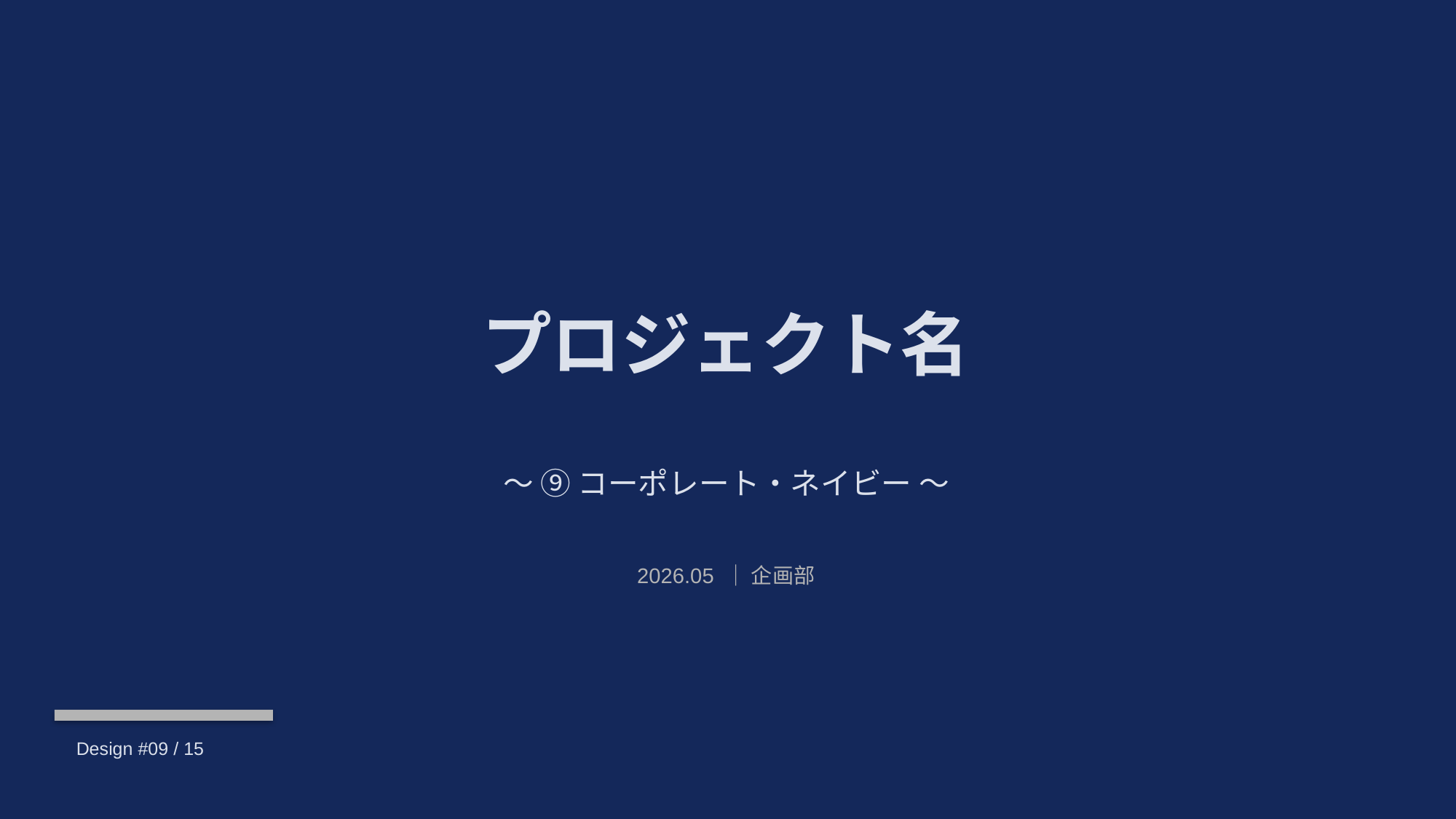

プロジェクト名
〜 ⑨ コーポレート・ネイビー 〜
2026.05 ｜ 企画部

Design #09 / 15